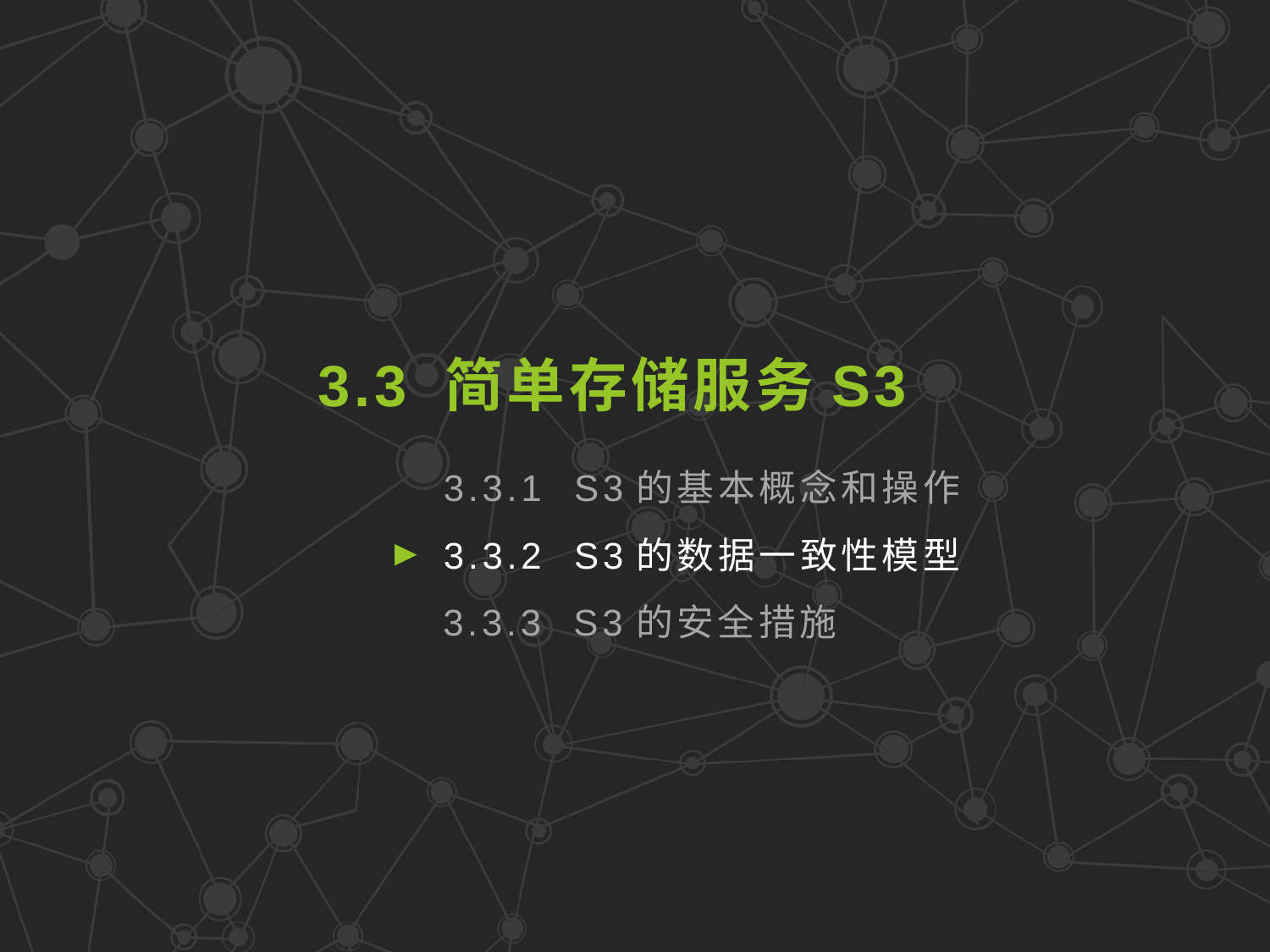

3.3 简单存储服务S3
3.3.1  S3的基本概念和操作
3.3.2  S3的数据一致性模型

3.3.3  S3的安全措施